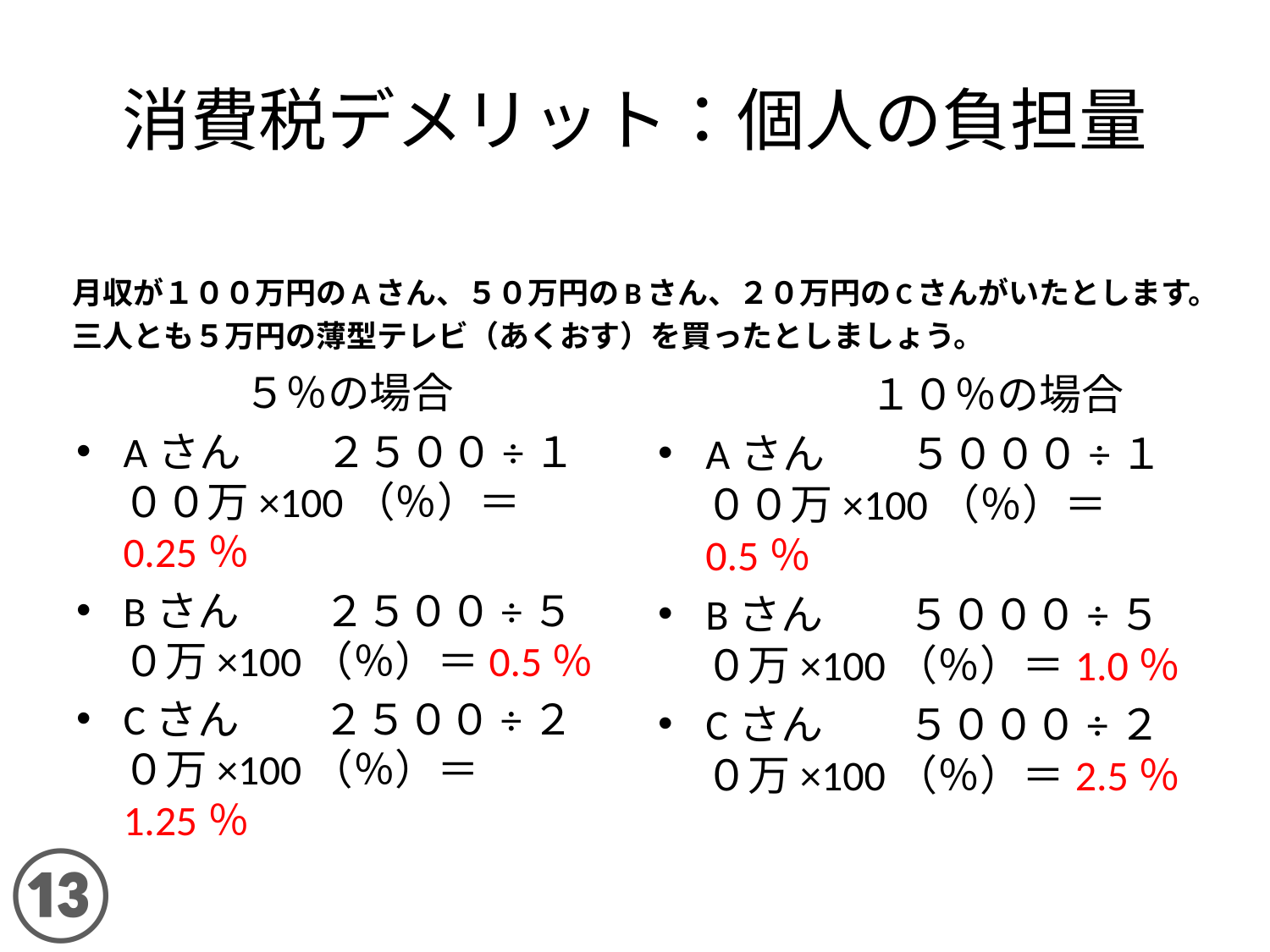

# 消費税デメリット：個人の負担量
月収が１００万円のAさん、５０万円のBさん、２０万円のCさんがいたとします。
三人とも５万円の薄型テレビ（あくおす）を買ったとしましょう。

　　　　５％の場合
Aさん　　２５００÷１００万×100（％）＝0.25％
Bさん　　２５００÷５０万×100（％）＝0.5％
Cさん　　２５００÷２０万×100（％）＝1.25％

　　　　　１０％の場合
Aさん　　５０００÷１００万×100（％）＝0.5％
Bさん　　５０００÷５０万×100（％）＝1.0％
Cさん　　５０００÷２０万×100（％）＝2.5％

⑬